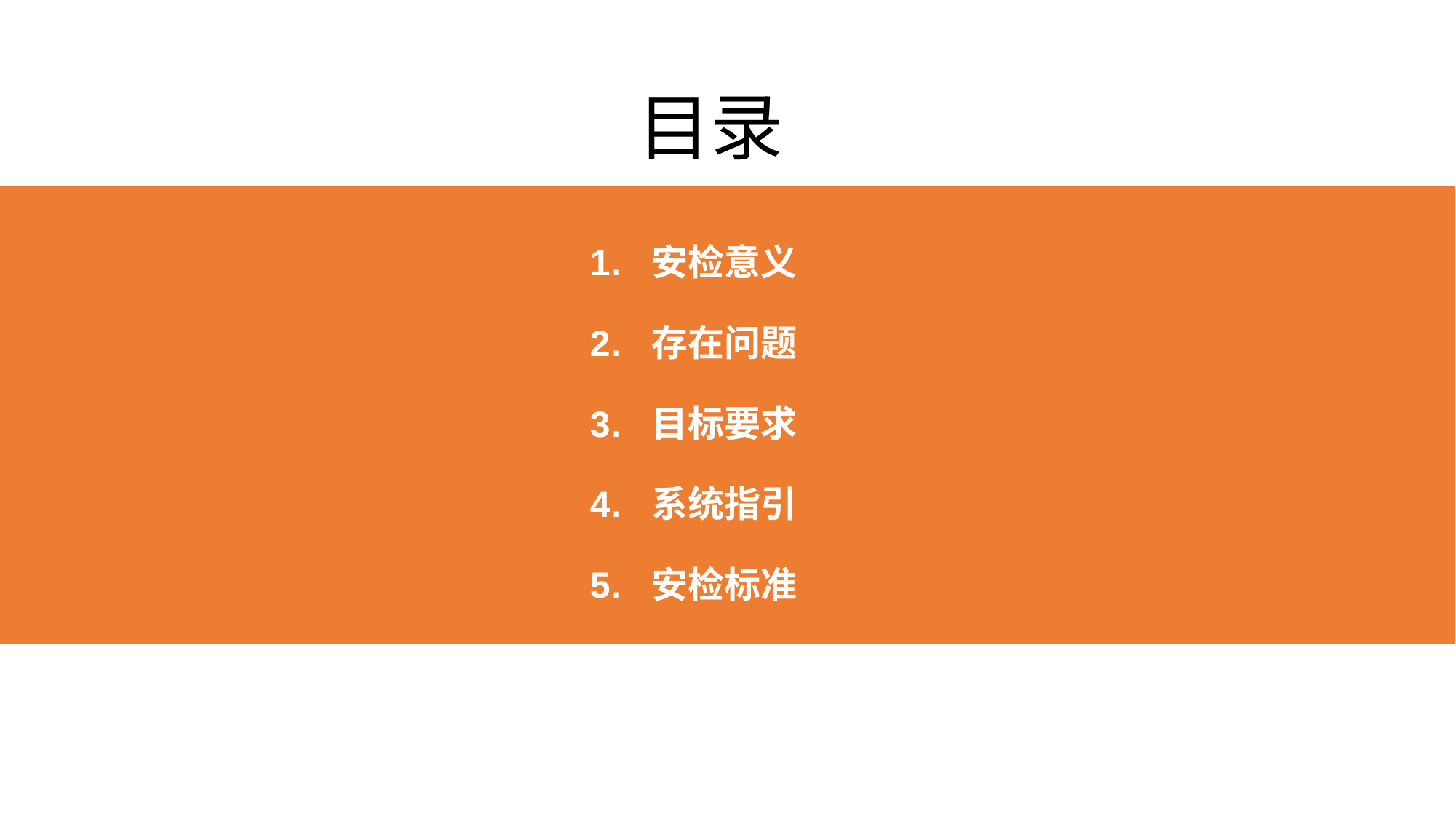

目录

安检意义
存在问题
目标要求
系统指引
安检标准

2